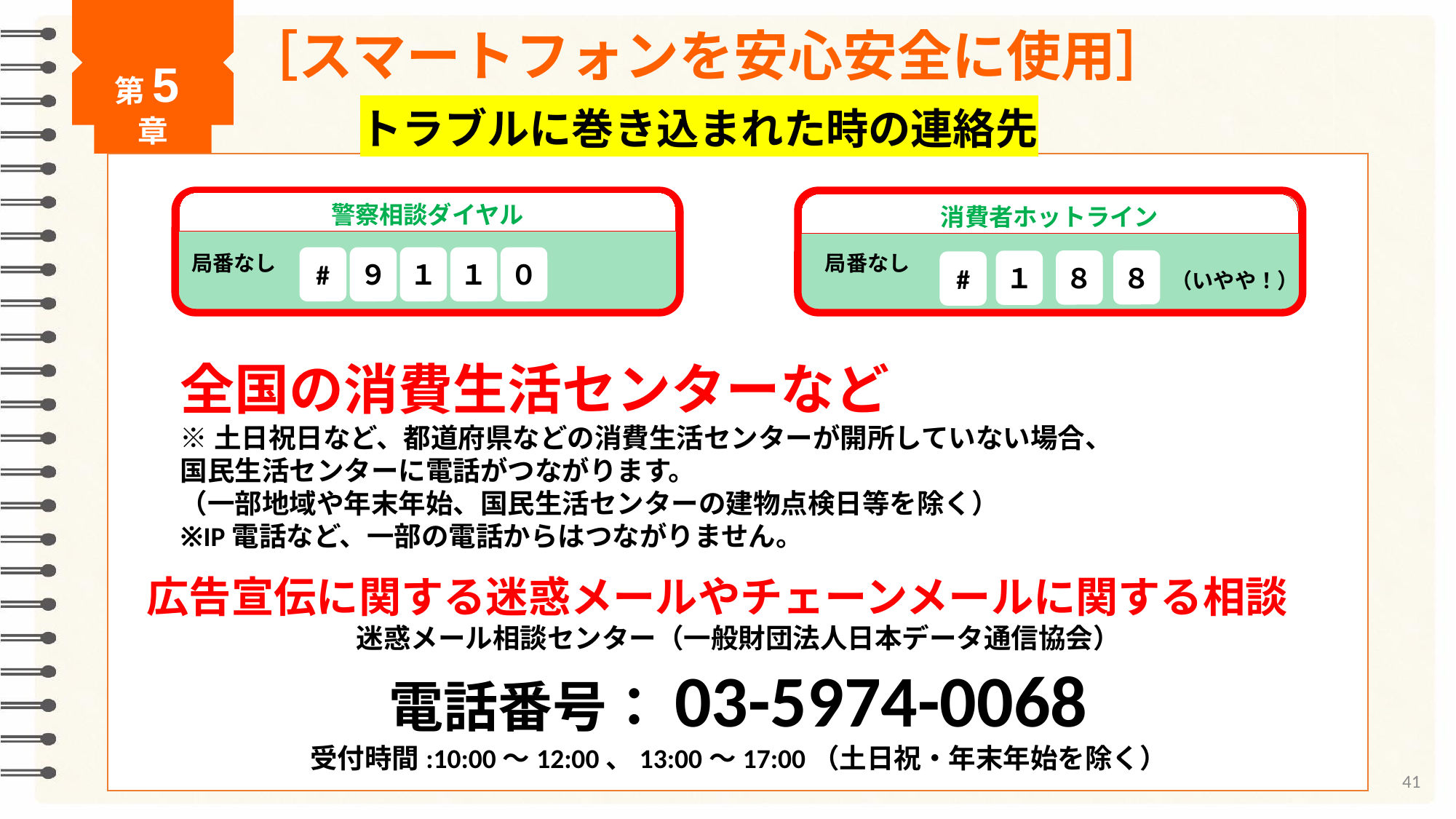

第5章

［スマートフォンを安心安全に使用］
トラブルに巻き込まれた時の連絡先

警察相談ダイヤル
消費者ホットライン
０
１
１
９
局番なし
#
局番なし
８
８
１
#
（いやや！）
全国の消費生活センターなど
※土日祝日など、都道府県などの消費生活センターが開所していない場合、
国民生活センターに電話がつながります。
（一部地域や年末年始、国民生活センターの建物点検日等を除く）
※IP電話など、一部の電話からはつながりません。
広告宣伝に関する迷惑メールやチェーンメールに関する相談
迷惑メール相談センター（一般財団法人日本データ通信協会）
電話番号：03-5974-0068
受付時間:10:00～12:00、13:00～17:00（土日祝・年末年始を除く）
41